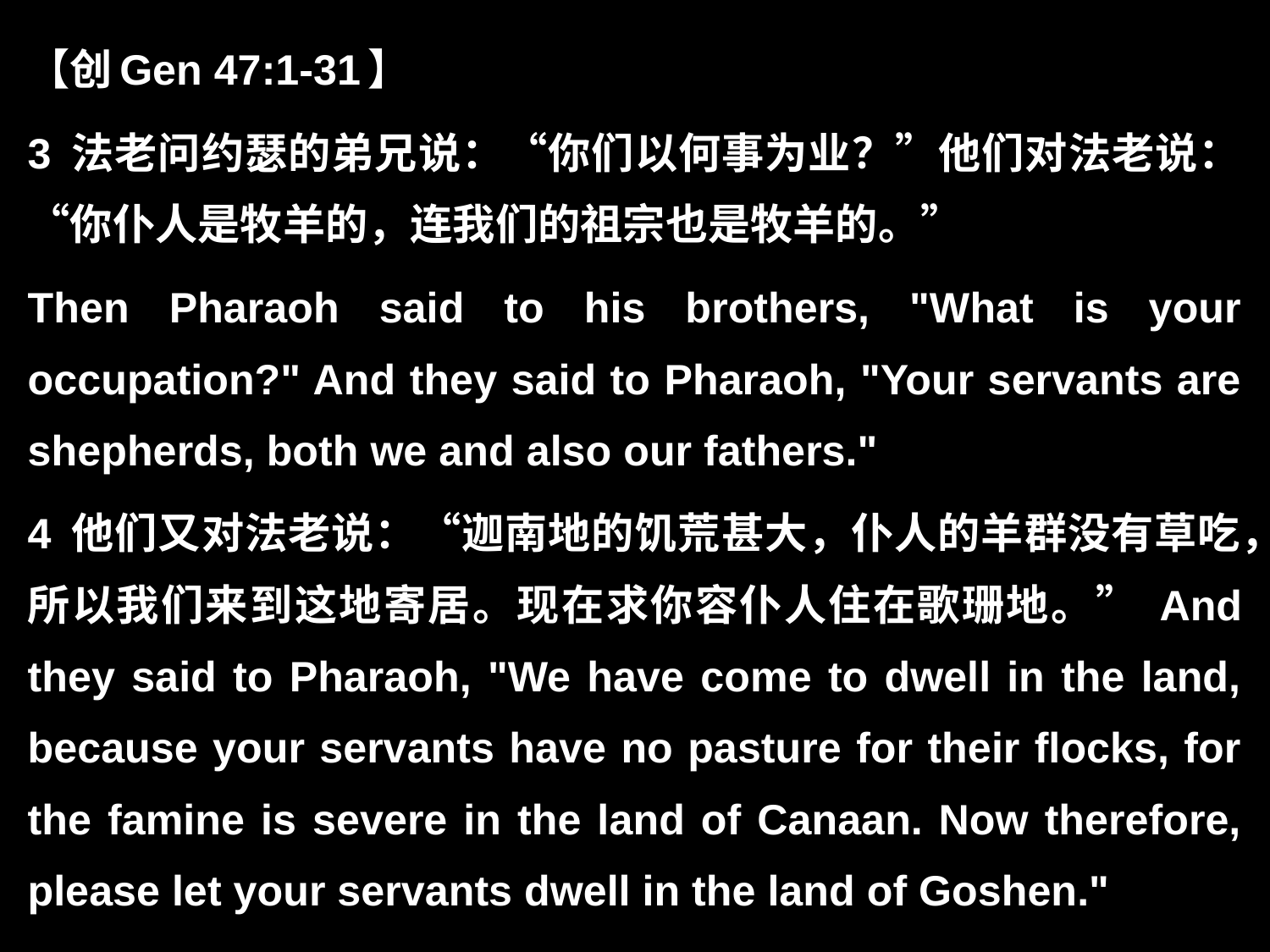

【创Gen 47:1-31】
3 法老问约瑟的弟兄说：“你们以何事为业？”他们对法老说：“你仆人是牧羊的，连我们的祖宗也是牧羊的。”
Then Pharaoh said to his brothers, "What is your occupation?" And they said to Pharaoh, "Your servants are shepherds, both we and also our fathers."
4 他们又对法老说：“迦南地的饥荒甚大，仆人的羊群没有草吃，所以我们来到这地寄居。现在求你容仆人住在歌珊地。” And they said to Pharaoh, "We have come to dwell in the land, because your servants have no pasture for their flocks, for the famine is severe in the land of Canaan. Now therefore, please let your servants dwell in the land of Goshen."